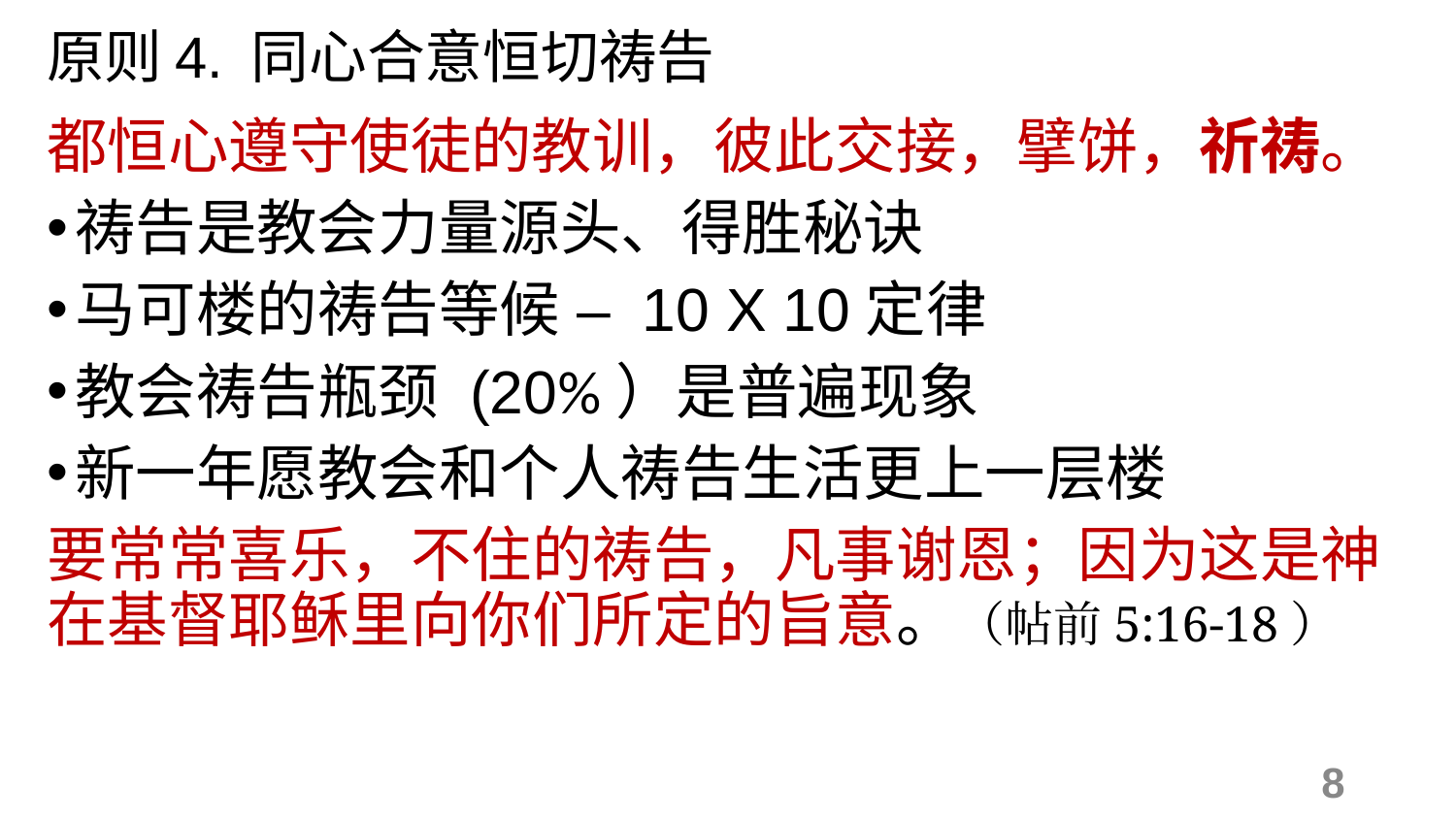

# 原则4. 同心合意恒切祷告
都恒心遵守使徒的教训，彼此交接，擘饼，祈祷。
祷告是教会力量源头、得胜秘诀
马可楼的祷告等候 – 10 X 10定律
教会祷告瓶颈 (20%）是普遍现象
新一年愿教会和个人祷告生活更上一层楼
要常常喜乐，不住的祷告，凡事谢恩；因为这是神在基督耶稣里向你们所定的旨意。（帖前5:16-18）

8